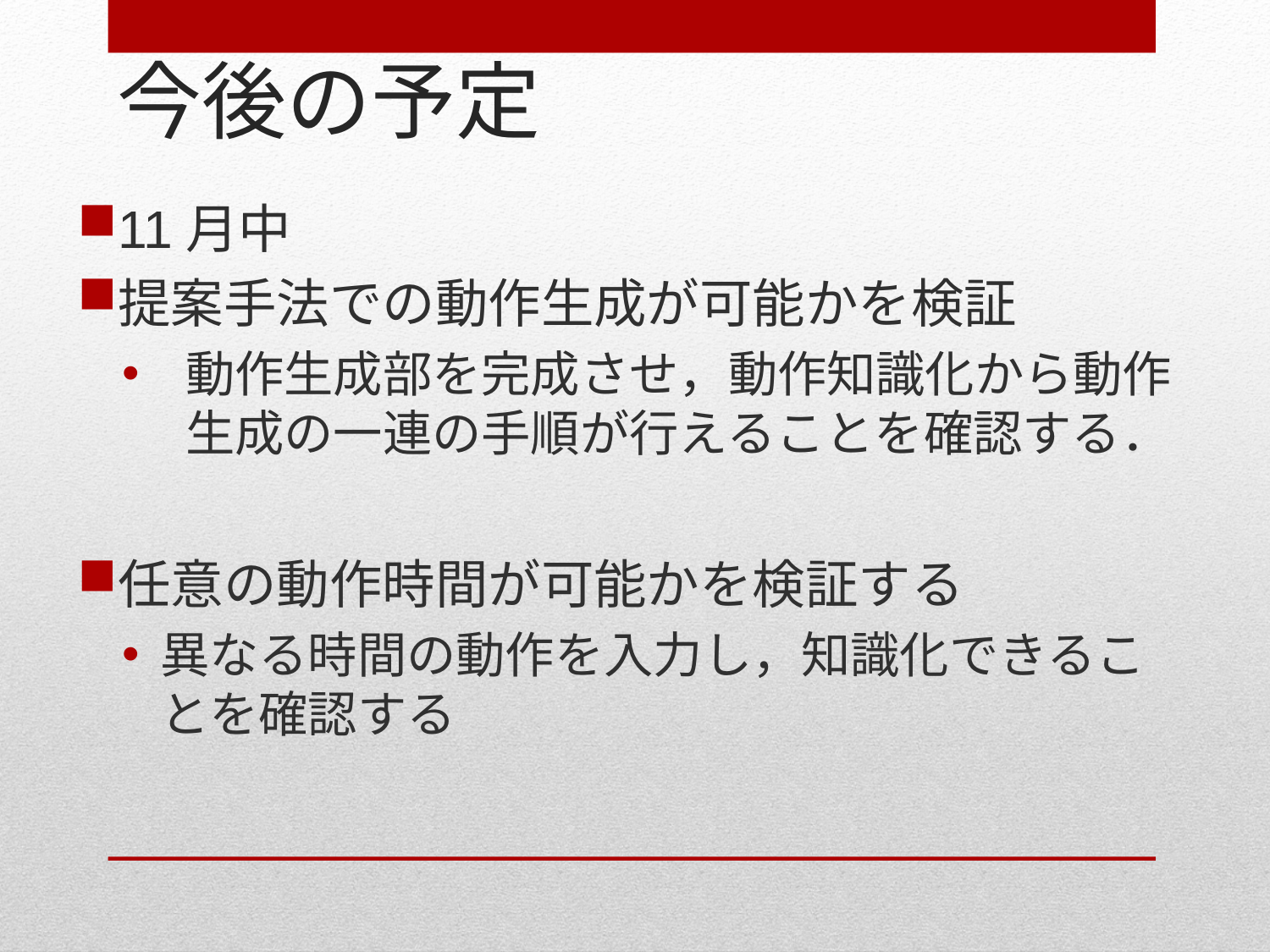

# 今後の予定
11月中
提案手法での動作生成が可能かを検証
動作生成部を完成させ，動作知識化から動作生成の一連の手順が行えることを確認する．

任意の動作時間が可能かを検証する
異なる時間の動作を入力し，知識化できることを確認する